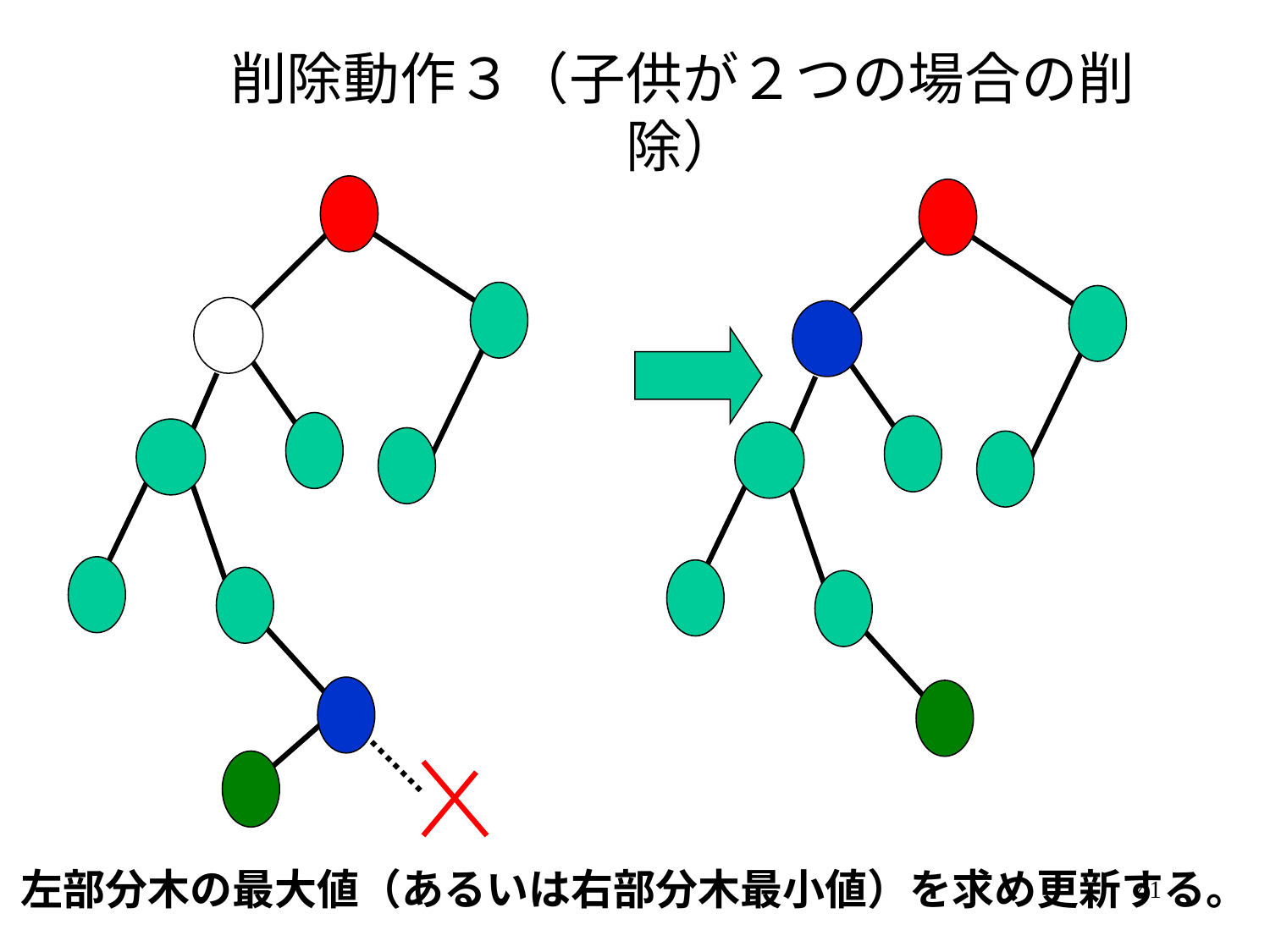

# 削除動作３（子供が２つの場合の削除）

左部分木の最大値（あるいは右部分木最小値）を求め更新する。
41